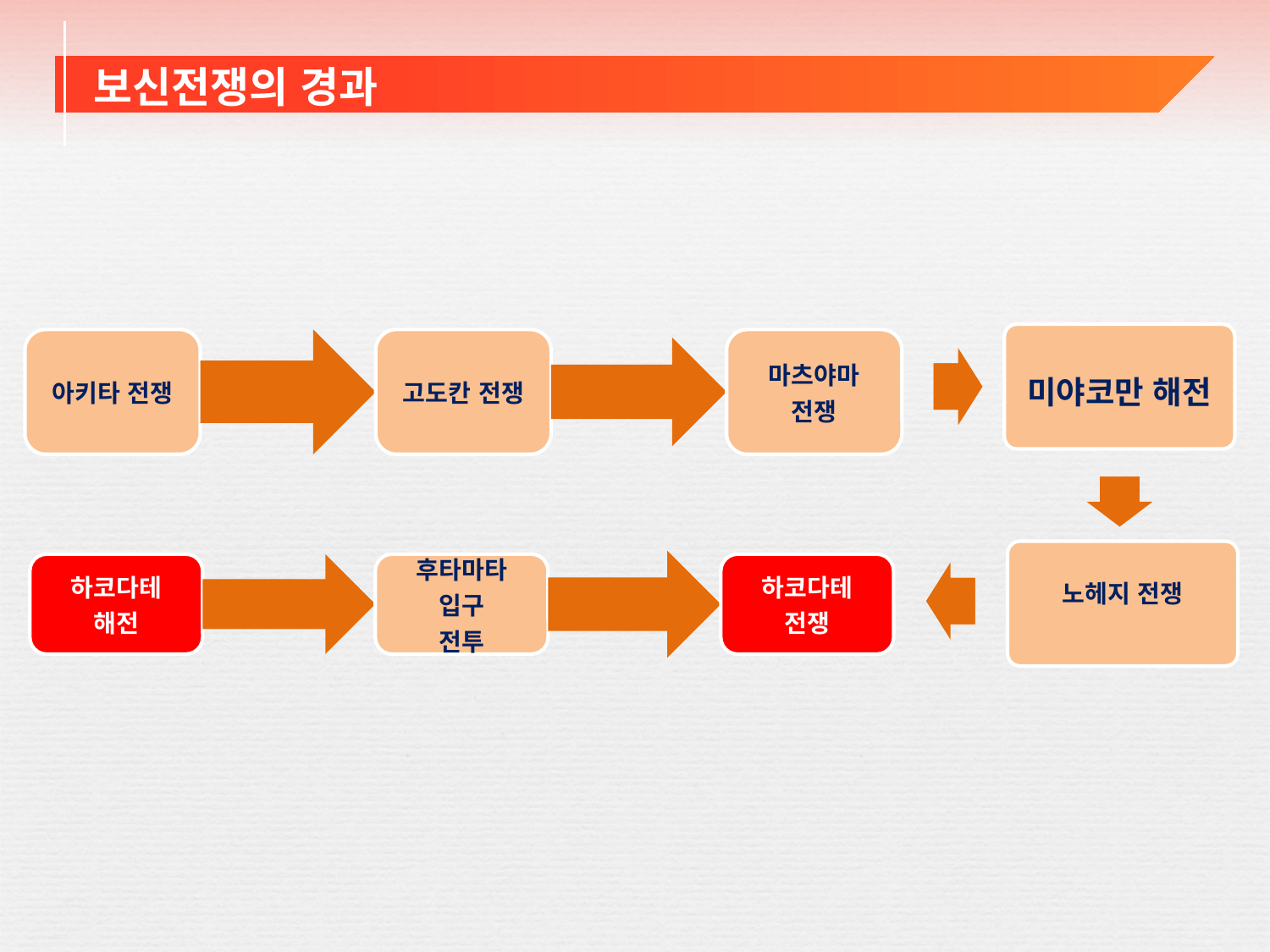

보신전쟁의 경과

미야코만 해전

아키타 전쟁
고도칸 전쟁
마츠야마 전쟁

노헤지 전쟁
하코다테 해전
후타마타 입구
전투
하코다테 전쟁